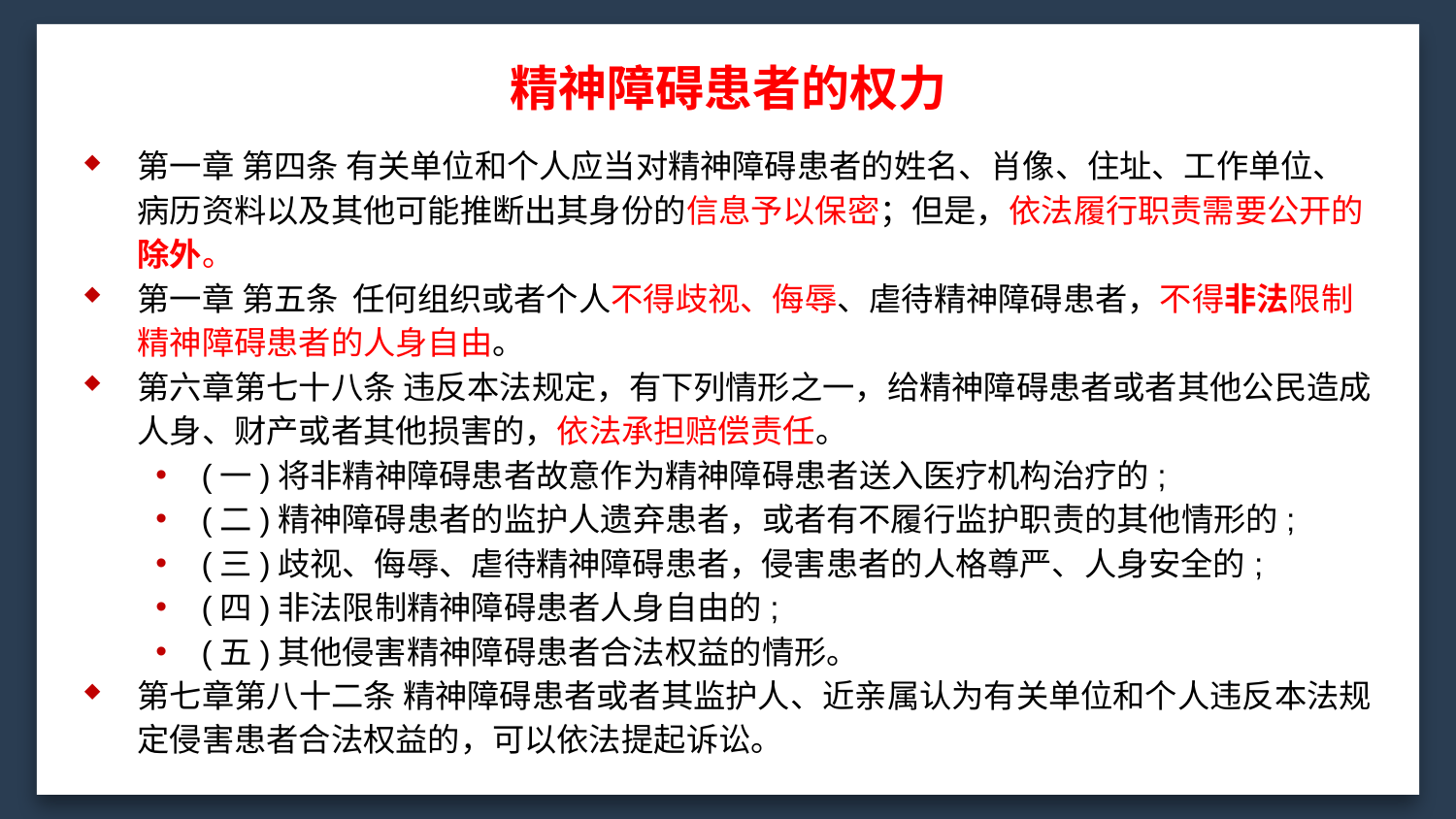

精神障碍患者的权力
第一章 第四条 有关单位和个人应当对精神障碍患者的姓名、肖像、住址、工作单位、病历资料以及其他可能推断出其身份的信息予以保密；但是，依法履行职责需要公开的除外。
第一章 第五条  任何组织或者个人不得歧视、侮辱、虐待精神障碍患者，不得非法限制精神障碍患者的人身自由。
第六章第七十八条 违反本法规定，有下列情形之一，给精神障碍患者或者其他公民造成人身、财产或者其他损害的，依法承担赔偿责任。
(一)将非精神障碍患者故意作为精神障碍患者送入医疗机构治疗的;
(二)精神障碍患者的监护人遗弃患者，或者有不履行监护职责的其他情形的;
(三)歧视、侮辱、虐待精神障碍患者，侵害患者的人格尊严、人身安全的;
(四)非法限制精神障碍患者人身自由的;
(五)其他侵害精神障碍患者合法权益的情形。
第七章第八十二条 精神障碍患者或者其监护人、近亲属认为有关单位和个人违反本法规定侵害患者合法权益的，可以依法提起诉讼。